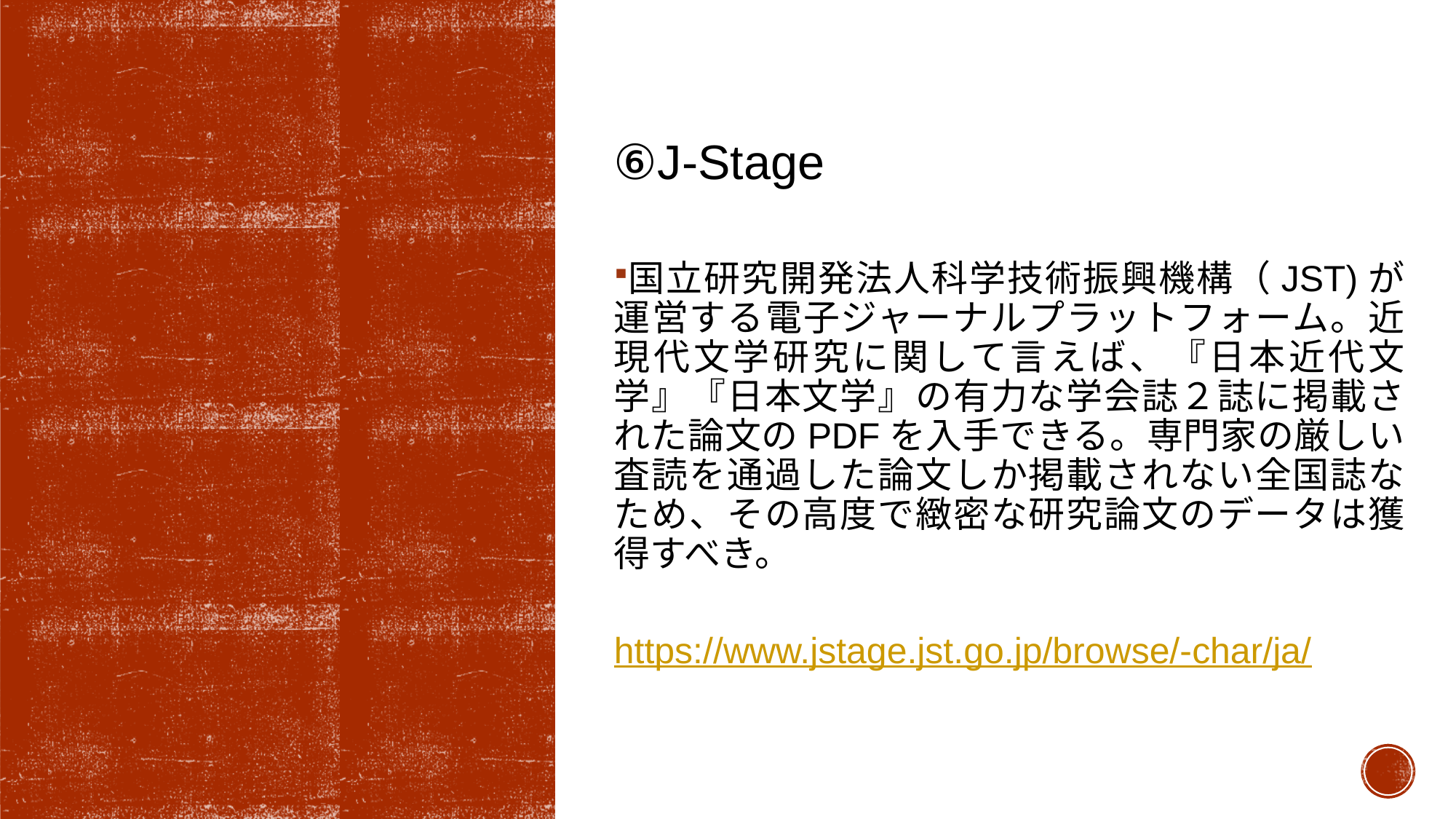

⑥J-Stage

国立研究開発法人科学技術振興機構（JST)が運営する電子ジャーナルプラットフォーム。近現代文学研究に関して言えば、『日本近代文学』『日本文学』の有力な学会誌２誌に掲載された論文のPDFを入手できる。専門家の厳しい査読を通過した論文しか掲載されない全国誌なため、その高度で緻密な研究論文のデータは獲得すべき。

https://www.jstage.jst.go.jp/browse/-char/ja/

8